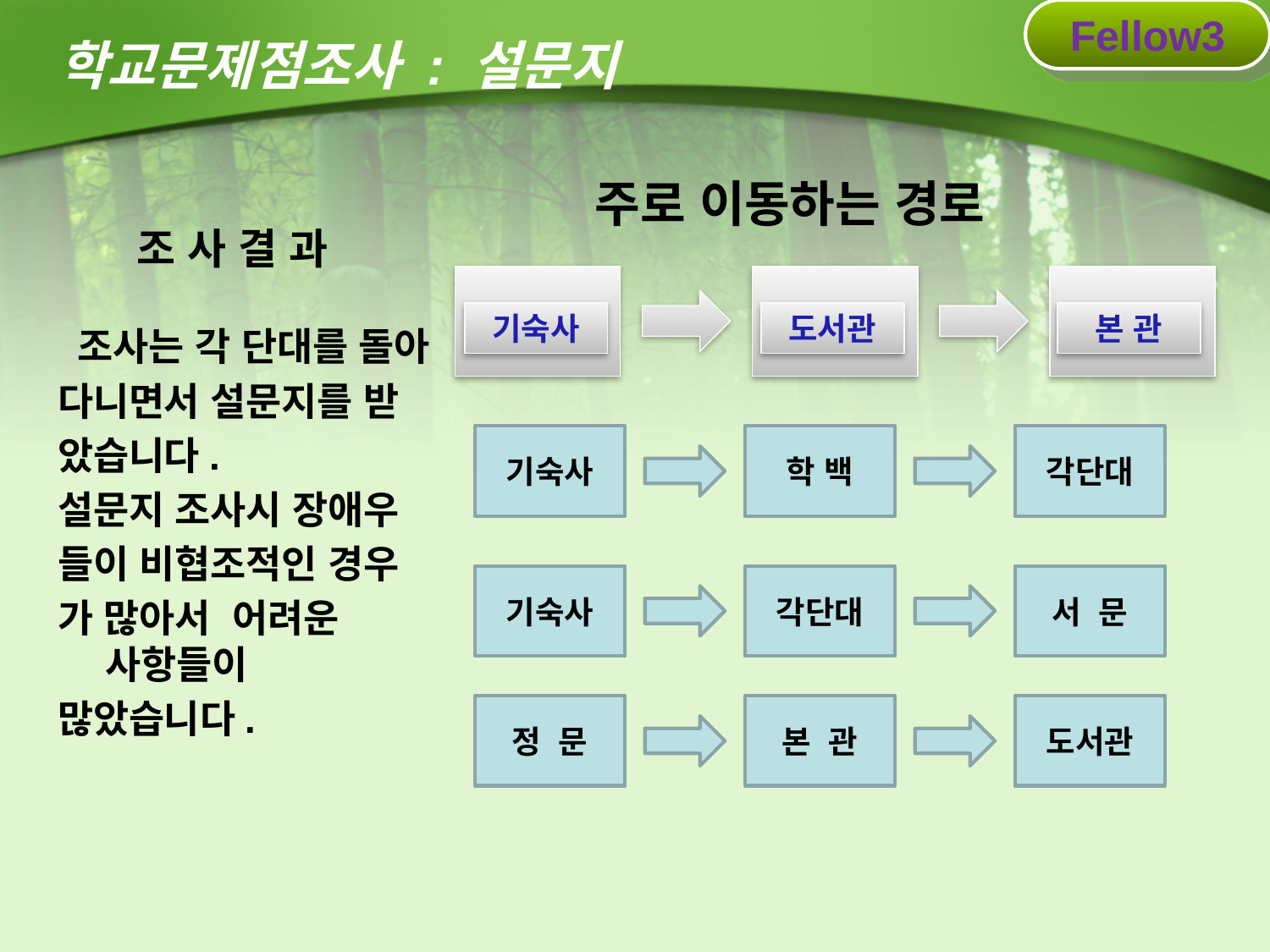

Fellow3
학교문제점조사 : 설문지
주로 이동하는 경로
조 사 결 과

기숙사
도서관
본 관
 조사는 각 단대를 돌아
다니면서 설문지를 받
았습니다.
설문지 조사시 장애우
들이 비협조적인 경우
가 많아서  어려운 사항들이
많았습니다.

기숙사

학 백

각단대

기숙사

각단대

서  문

정  문

본  관

도서관